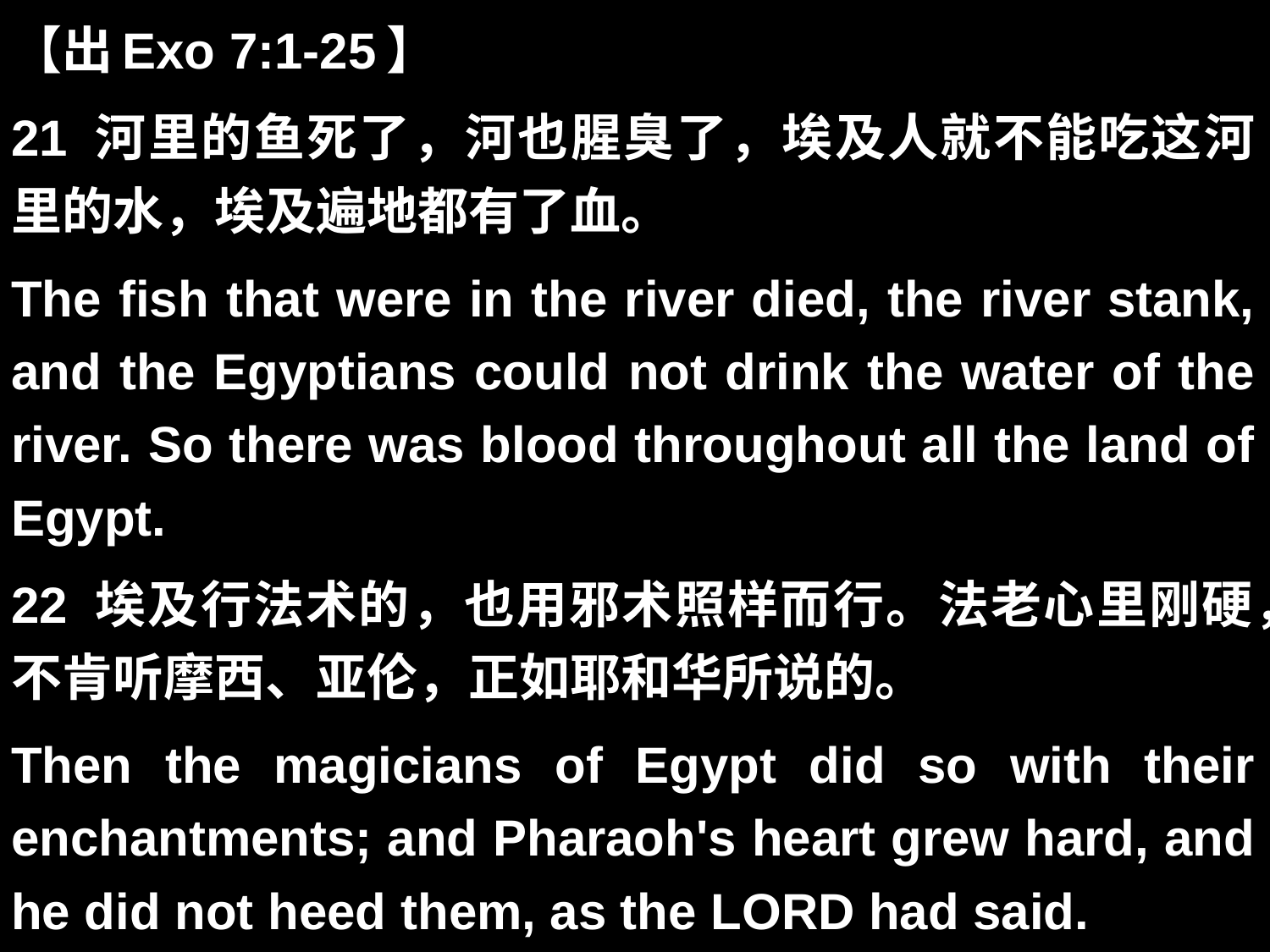

【出Exo 7:1-25】
21 河里的鱼死了，河也腥臭了，埃及人就不能吃这河里的水，埃及遍地都有了血。
The fish that were in the river died, the river stank, and the Egyptians could not drink the water of the river. So there was blood throughout all the land of Egypt.
22 埃及行法术的，也用邪术照样而行。法老心里刚硬，不肯听摩西、亚伦，正如耶和华所说的。
Then the magicians of Egypt did so with their enchantments; and Pharaoh's heart grew hard, and he did not heed them, as the LORD had said.